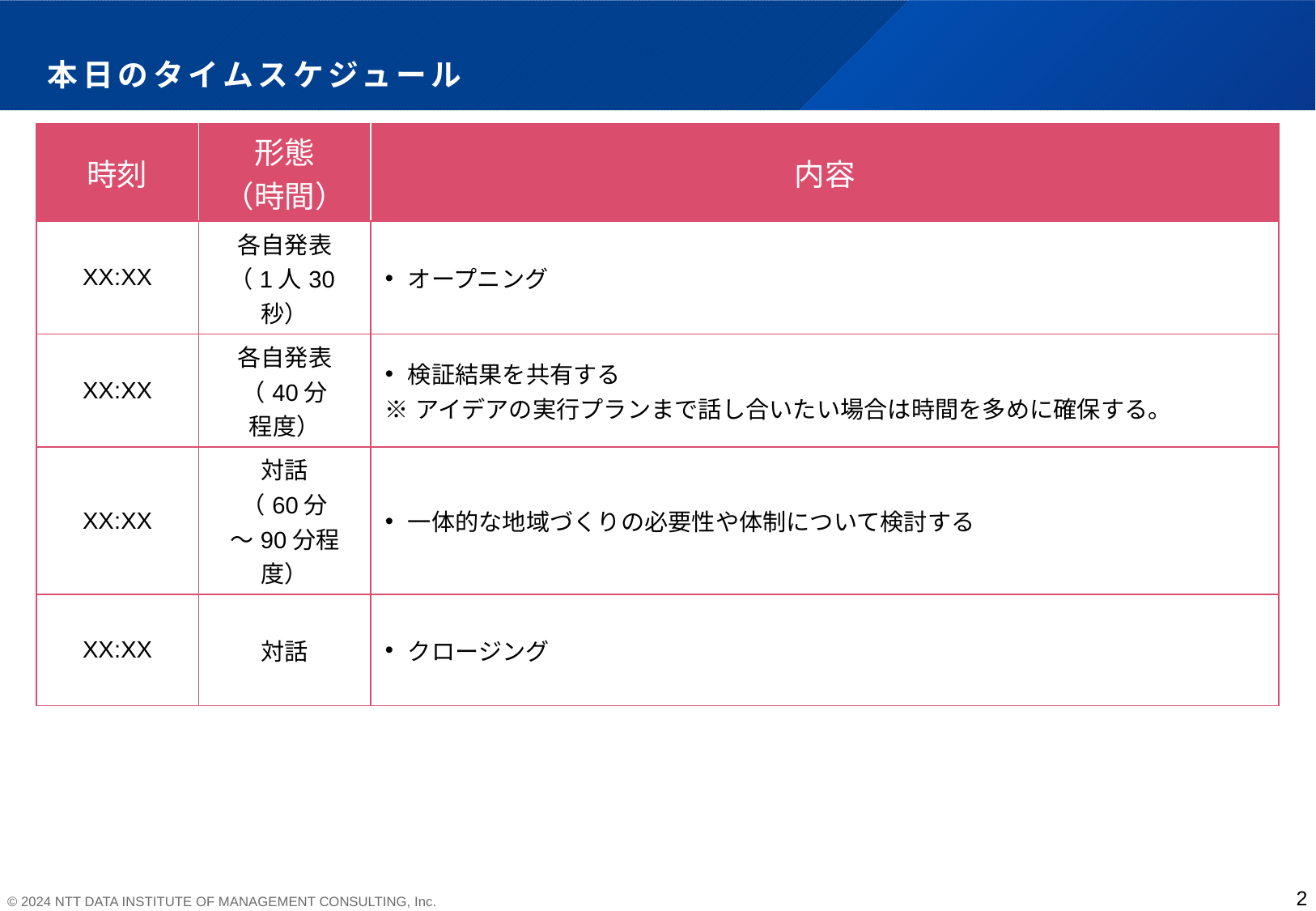

# 本日のタイムスケジュール
| 時刻 | 形態 （時間） | 内容 |
| --- | --- | --- |
| XX:XX | 各自発表 （1人30秒） | オープニング |
| XX:XX | 各自発表 （40分 程度） | 検証結果を共有する　 ※アイデアの実行プランまで話し合いたい場合は時間を多めに確保する。 |
| XX:XX | 対話 （60分 ～90分程度） | 一体的な地域づくりの必要性や体制について検討する |
| XX:XX | 対話 | クロージング |
2